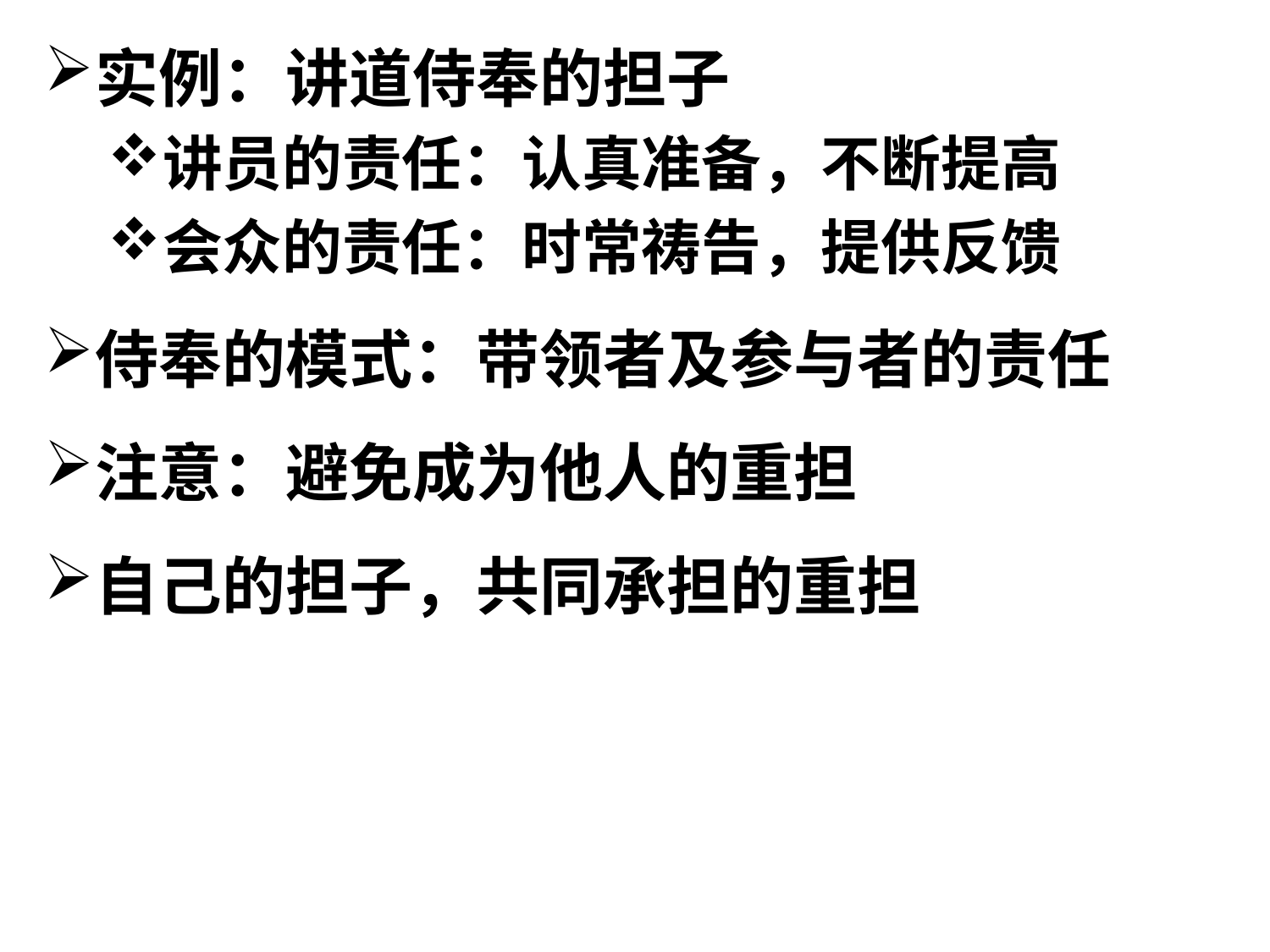

实例：讲道侍奉的担子
讲员的责任：认真准备，不断提高
会众的责任：时常祷告，提供反馈

侍奉的模式：带领者及参与者的责任

注意：避免成为他人的重担

自己的担子，共同承担的重担